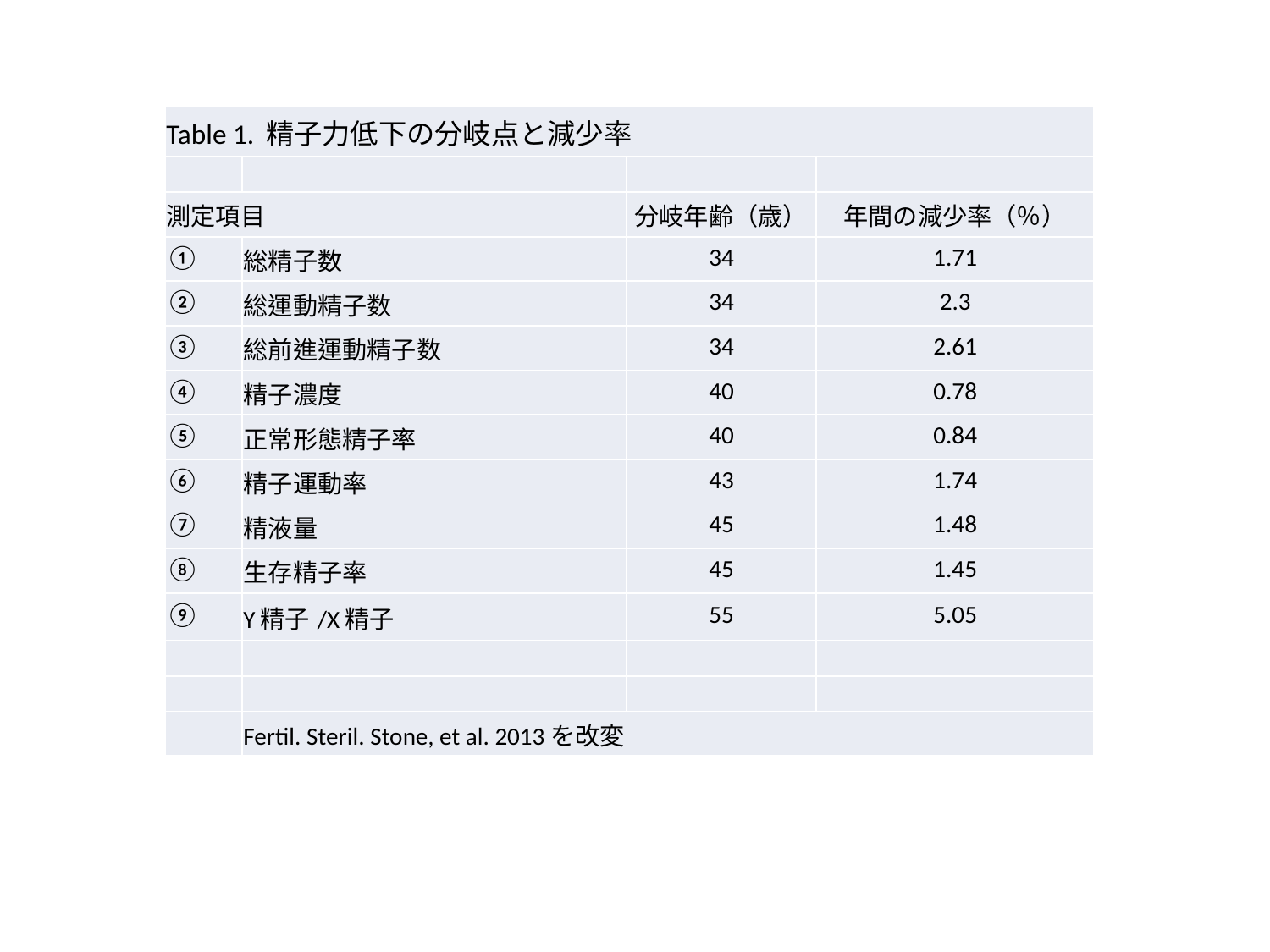

| Table 1. 精子力低下の分岐点と減少率 |  |  |  |
| --- | --- | --- | --- |
|  |  |  |  |
| 測定項目 |  | 分岐年齢（歳） | 年間の減少率（％） |
| ① | 総精子数 | 34 | 1.71 |
| ② | 総運動精子数 | 34 | 2.3 |
| ③ | 総前進運動精子数 | 34 | 2.61 |
| ④ | 精子濃度 | 40 | 0.78 |
| ⑤ | 正常形態精子率 | 40 | 0.84 |
| ⑥ | 精子運動率 | 43 | 1.74 |
| ⑦ | 精液量 | 45 | 1.48 |
| ⑧ | 生存精子率 | 45 | 1.45 |
| ⑨ | Y精子/X精子 | 55 | 5.05 |
|  |  |  |  |
|  |  |  |  |
|  | Fertil. Steril. Stone, et al. 2013を改変 |  |  |